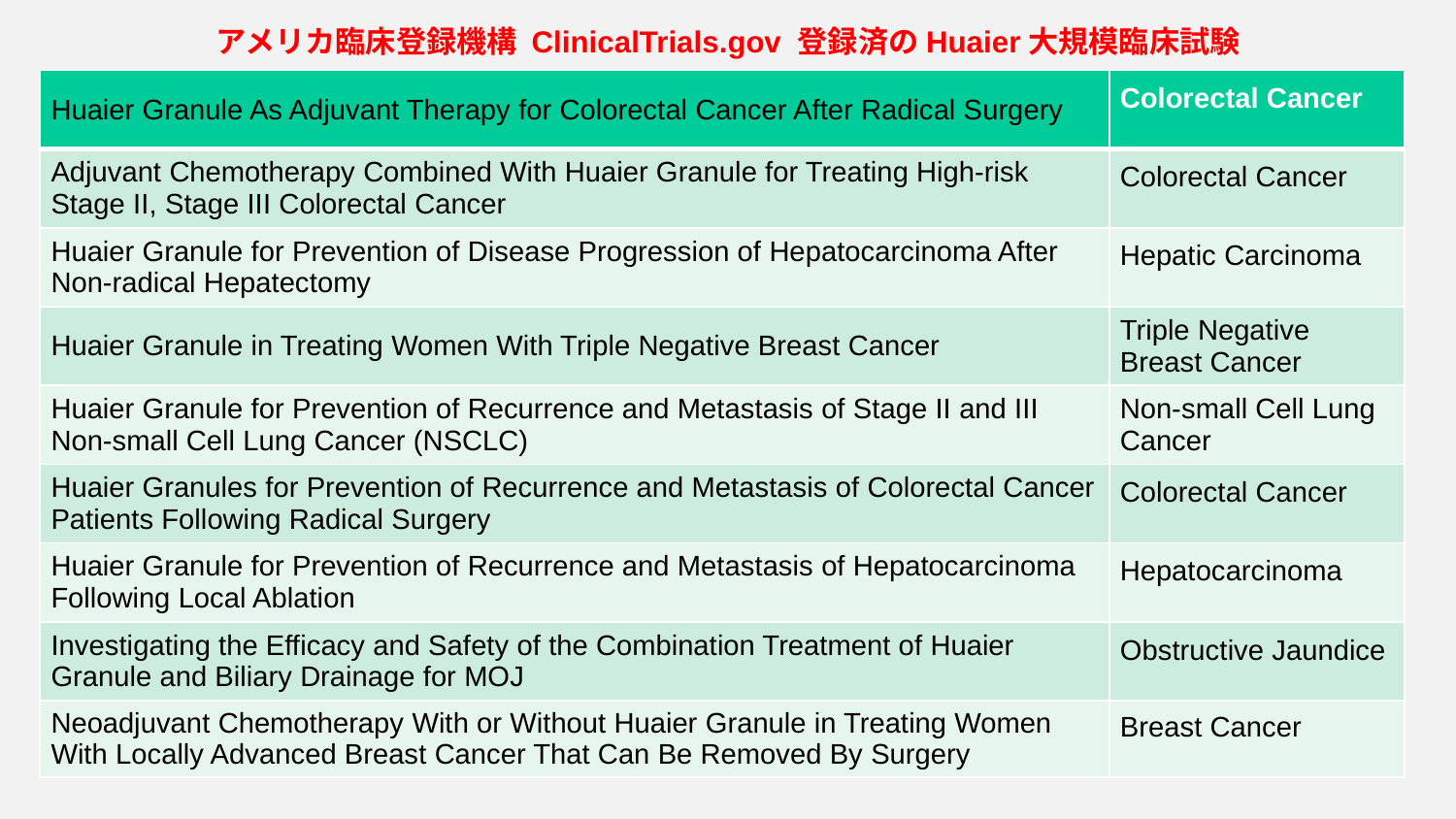

アメリカ臨床登録機構 ClinicalTrials.gov 登録済のHuaier大規模臨床試験
| Huaier Granule As Adjuvant Therapy for Colorectal Cancer After Radical Surgery | Colorectal Cancer |
| --- | --- |
| Adjuvant Chemotherapy Combined With Huaier Granule for Treating High-risk Stage II, Stage III Colorectal Cancer | Colorectal Cancer |
| Huaier Granule for Prevention of Disease Progression of Hepatocarcinoma After Non-radical Hepatectomy | Hepatic Carcinoma |
| Huaier Granule in Treating Women With Triple Negative Breast Cancer | Triple Negative Breast Cancer |
| Huaier Granule for Prevention of Recurrence and Metastasis of Stage II and III Non-small Cell Lung Cancer (NSCLC) | Non-small Cell Lung Cancer |
| Huaier Granules for Prevention of Recurrence and Metastasis of Colorectal Cancer Patients Following Radical Surgery | Colorectal Cancer |
| Huaier Granule for Prevention of Recurrence and Metastasis of Hepatocarcinoma Following Local Ablation | Hepatocarcinoma |
| Investigating the Efficacy and Safety of the Combination Treatment of Huaier Granule and Biliary Drainage for MOJ | Obstructive Jaundice |
| Neoadjuvant Chemotherapy With or Without Huaier Granule in Treating Women With Locally Advanced Breast Cancer That Can Be Removed By Surgery | Breast Cancer |